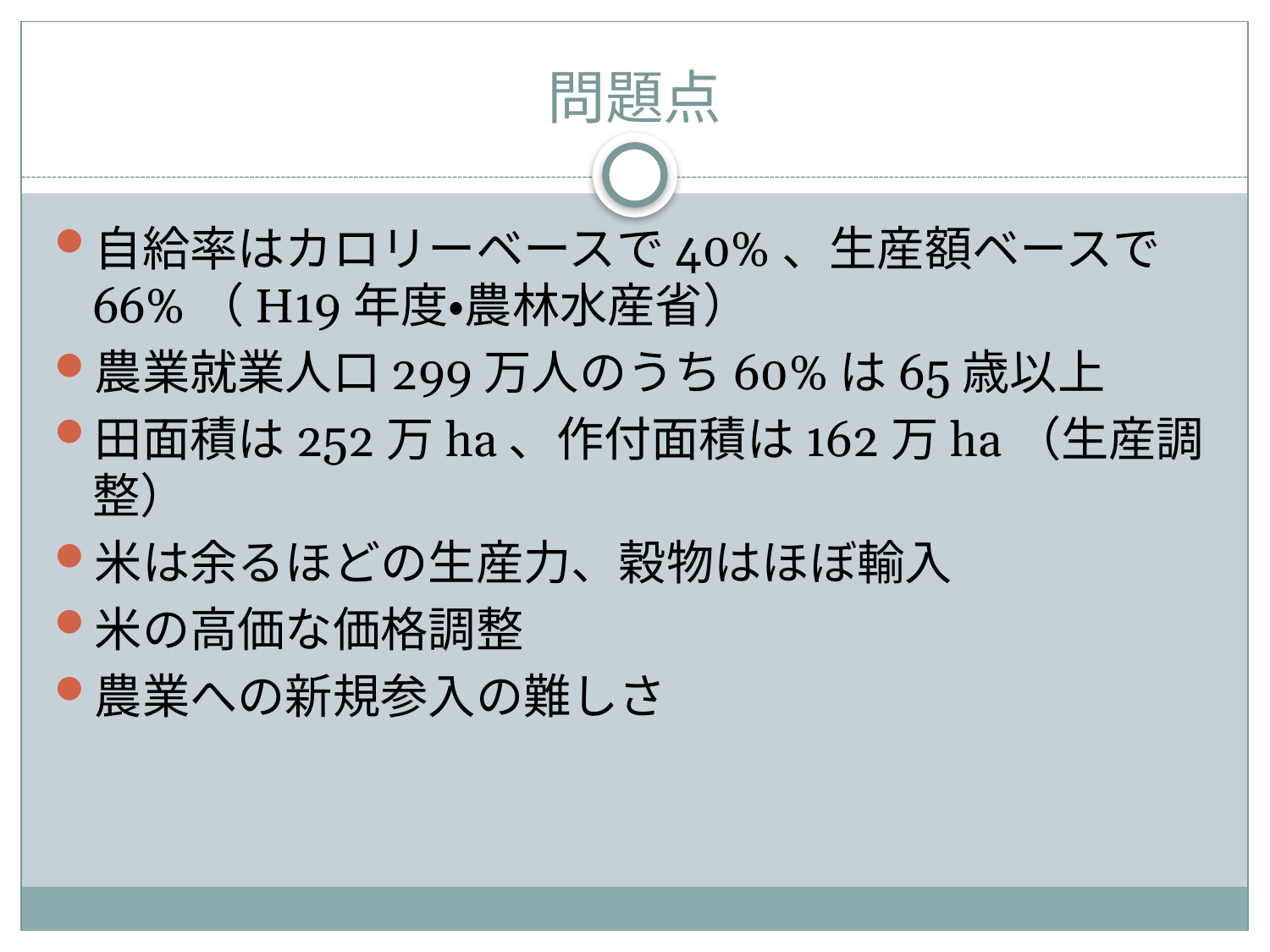

# 問題点
自給率はカロリーベースで40%、生産額ベースで66%（H19年度・農林水産省）
農業就業人口299万人のうち60%は65歳以上
田面積は252万ha、作付面積は162万ha（生産調整）
米は余るほどの生産力、穀物はほぼ輸入
米の高価な価格調整
農業への新規参入の難しさ